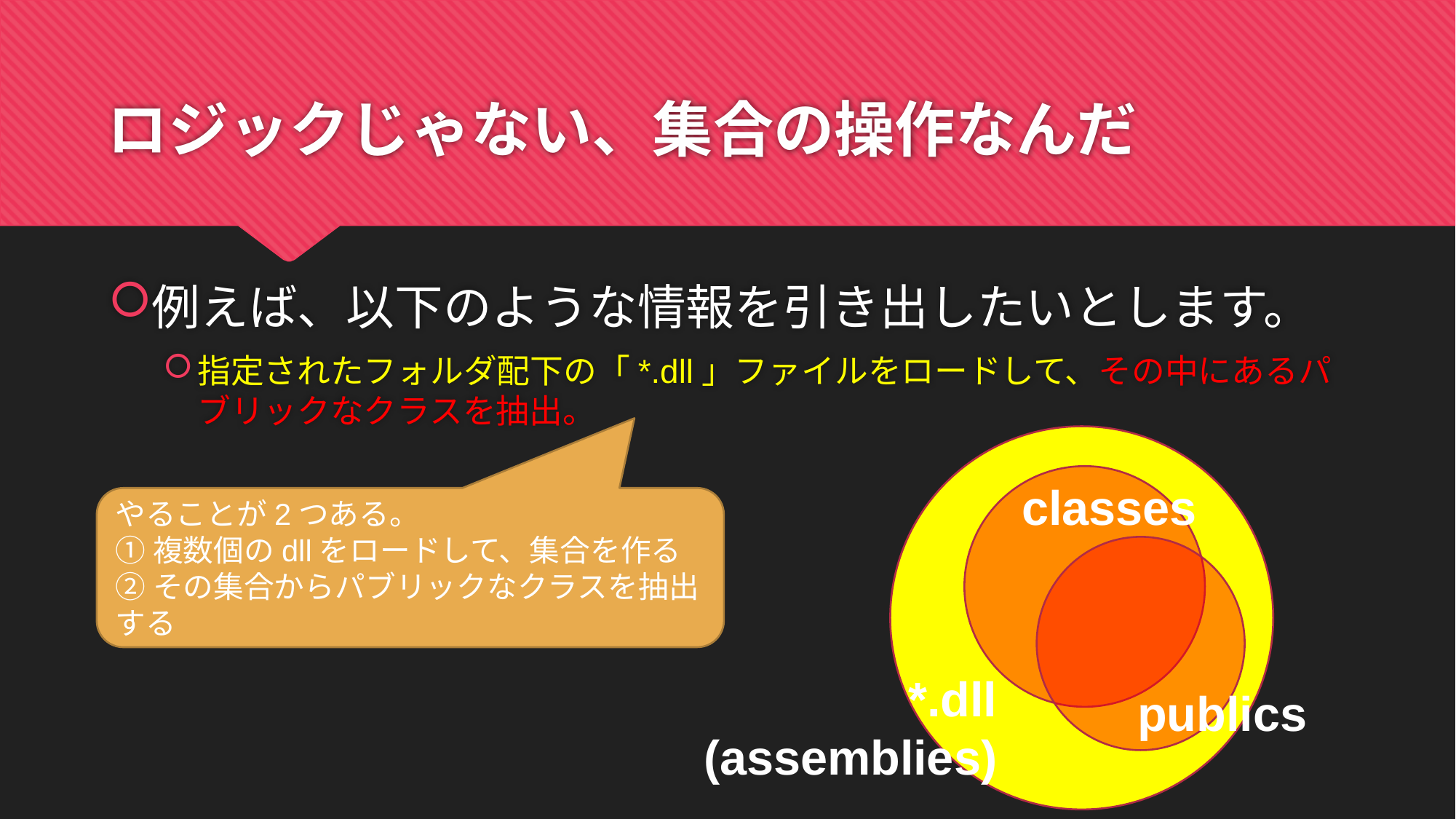

# ロジックじゃない、集合の操作なんだ
例えば、以下のような情報を引き出したいとします。
指定されたフォルダ配下の「*.dll」ファイルをロードして、その中にあるパブリックなクラスを抽出。

classes
やることが2つある。
①複数個のdllをロードして、集合を作る
②その集合からパブリックなクラスを抽出する

*.dll
(assemblies)
publics